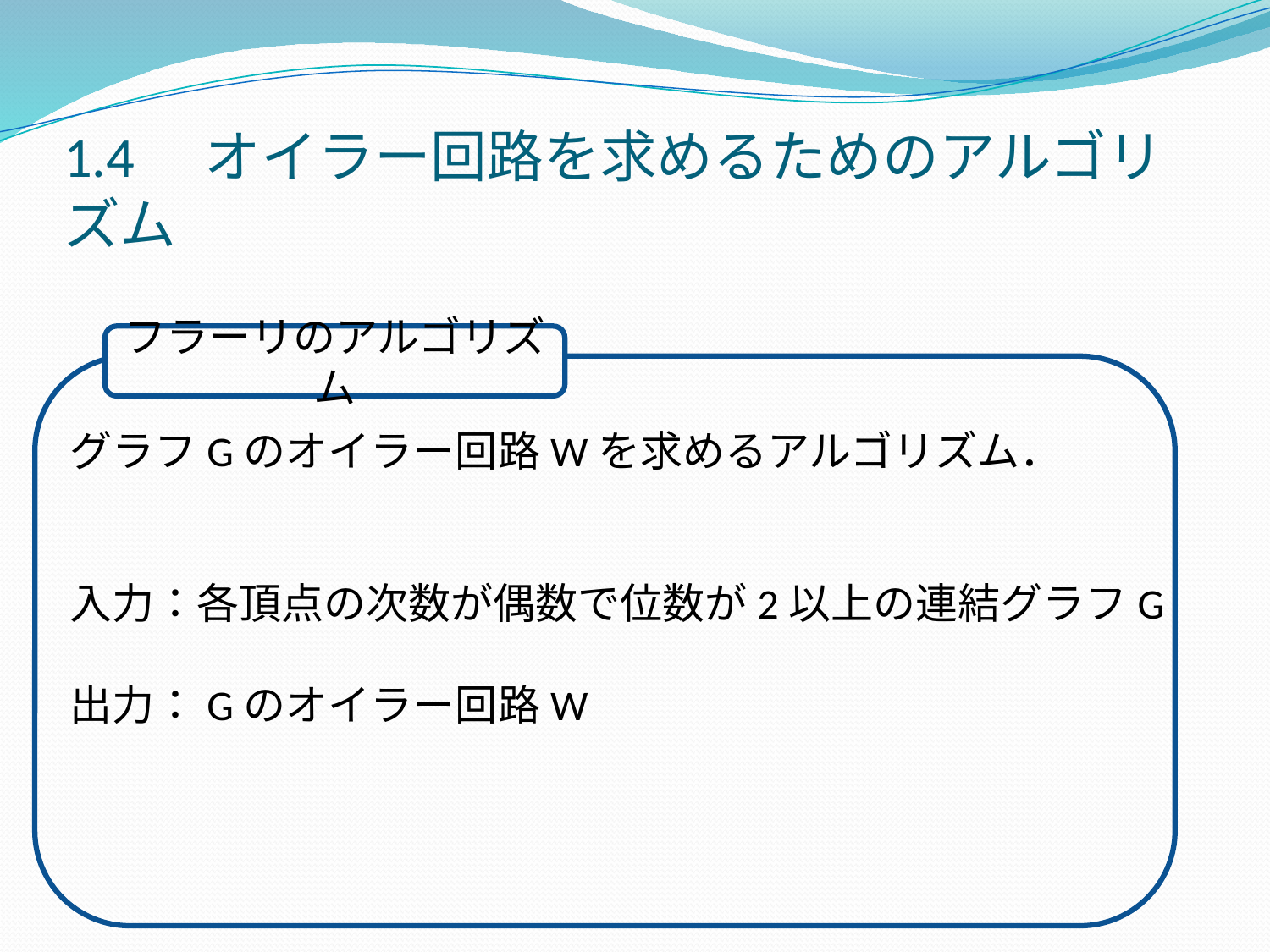

# 1.4　オイラー回路を求めるためのアルゴリズム

　グラフGのオイラー回路Wを求めるアルゴリズム．

　入力：各頂点の次数が偶数で位数が2以上の連結グラフG

　出力：Gのオイラー回路W

フラーリのアルゴリズム